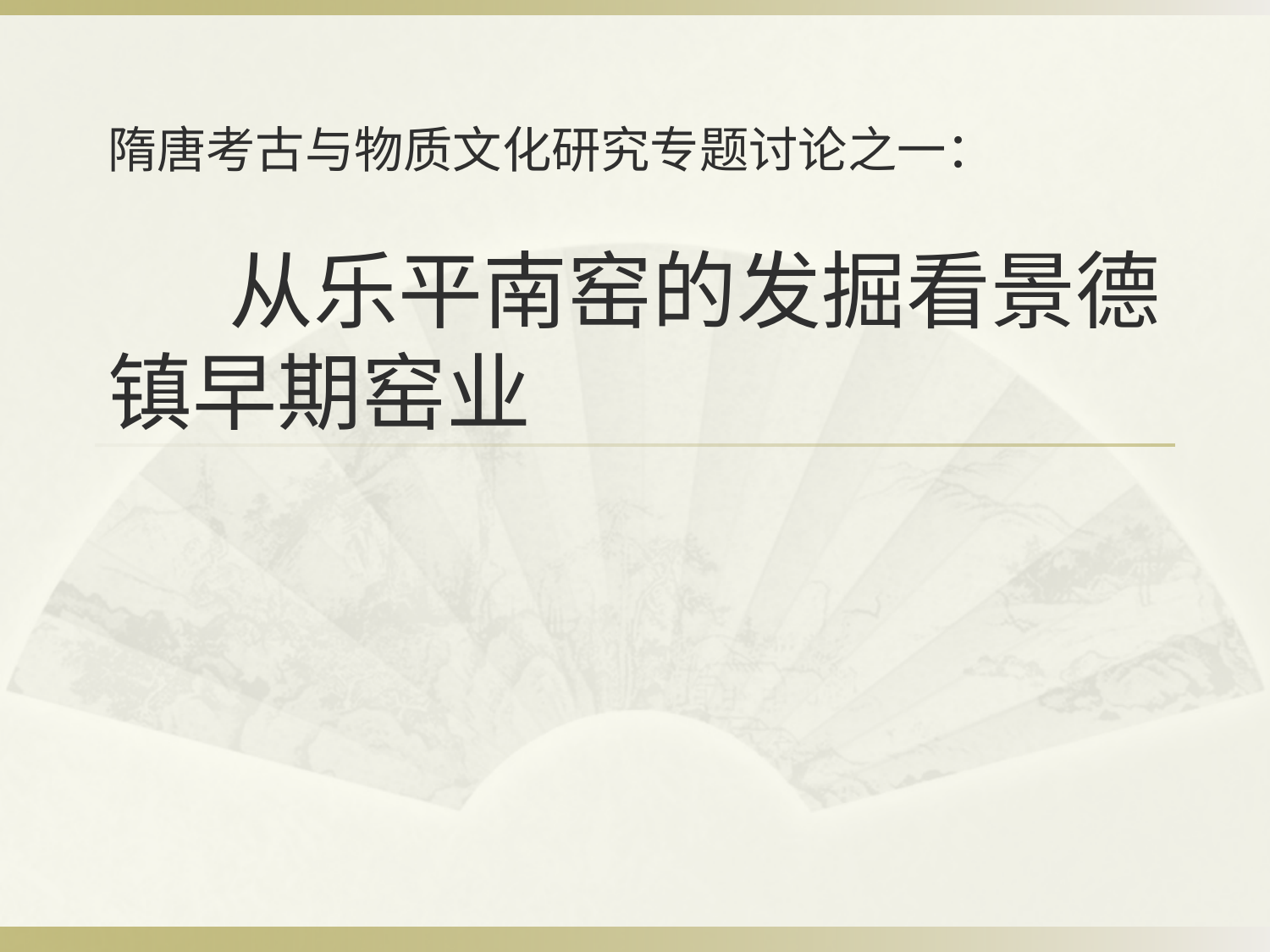

# 隋唐考古与物质文化研究专题讨论之一： 从乐平南窑的发掘看景德镇早期窑业